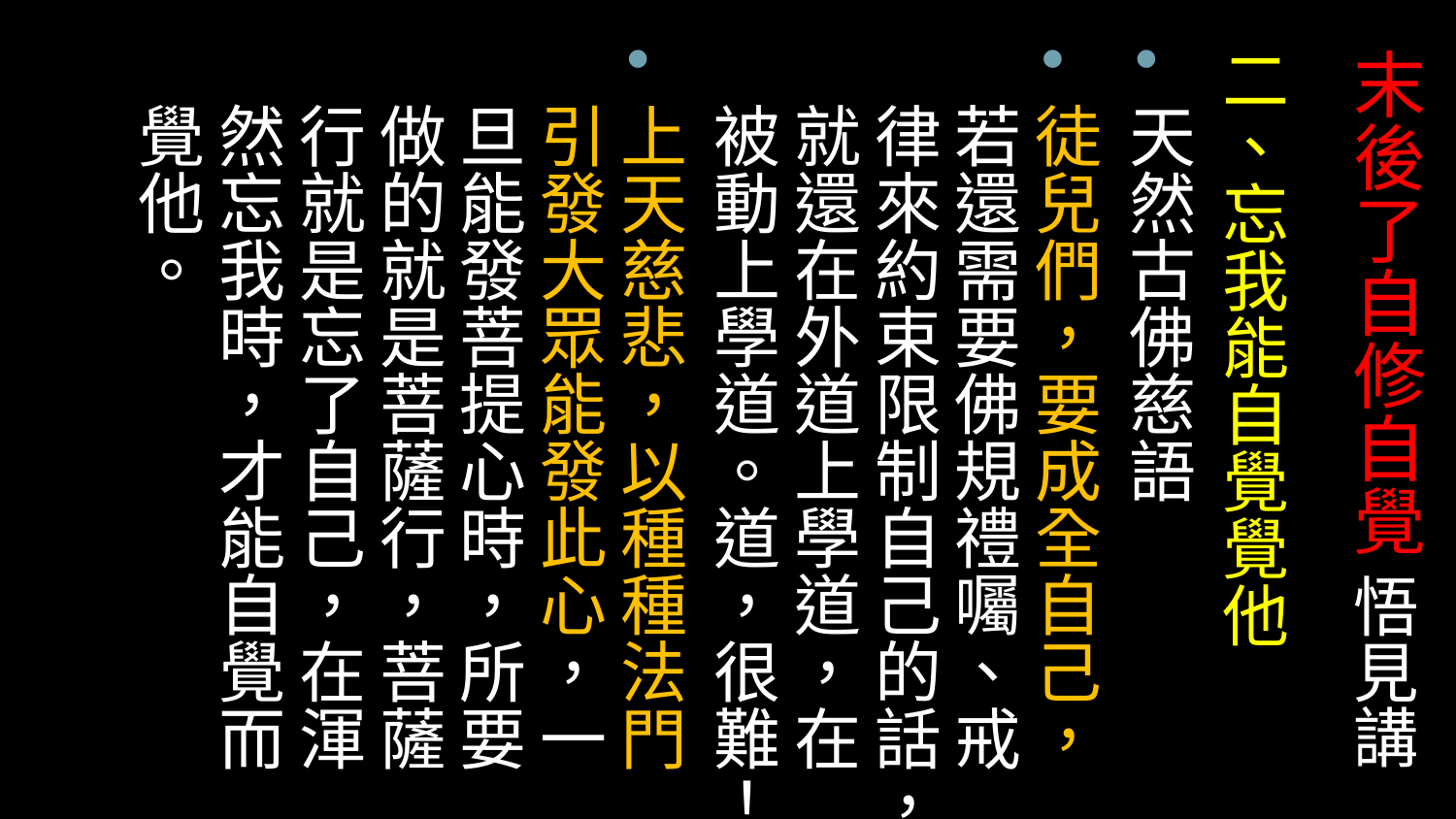

# 末後了自修自覺 悟見講
二、忘我能自覺覺他
天然古佛慈語
徒兒們，要成全自己，若還需要佛規禮囑、戒律來約束限制自己的話，就還在外道上學道，在被動上學道。道，很難！
上天慈悲，以種種法門引發大眾能發此心，一旦能發菩提心時，所要做的就是菩薩行，菩薩行就是忘了自己，在渾然忘我時，才能自覺而覺他。